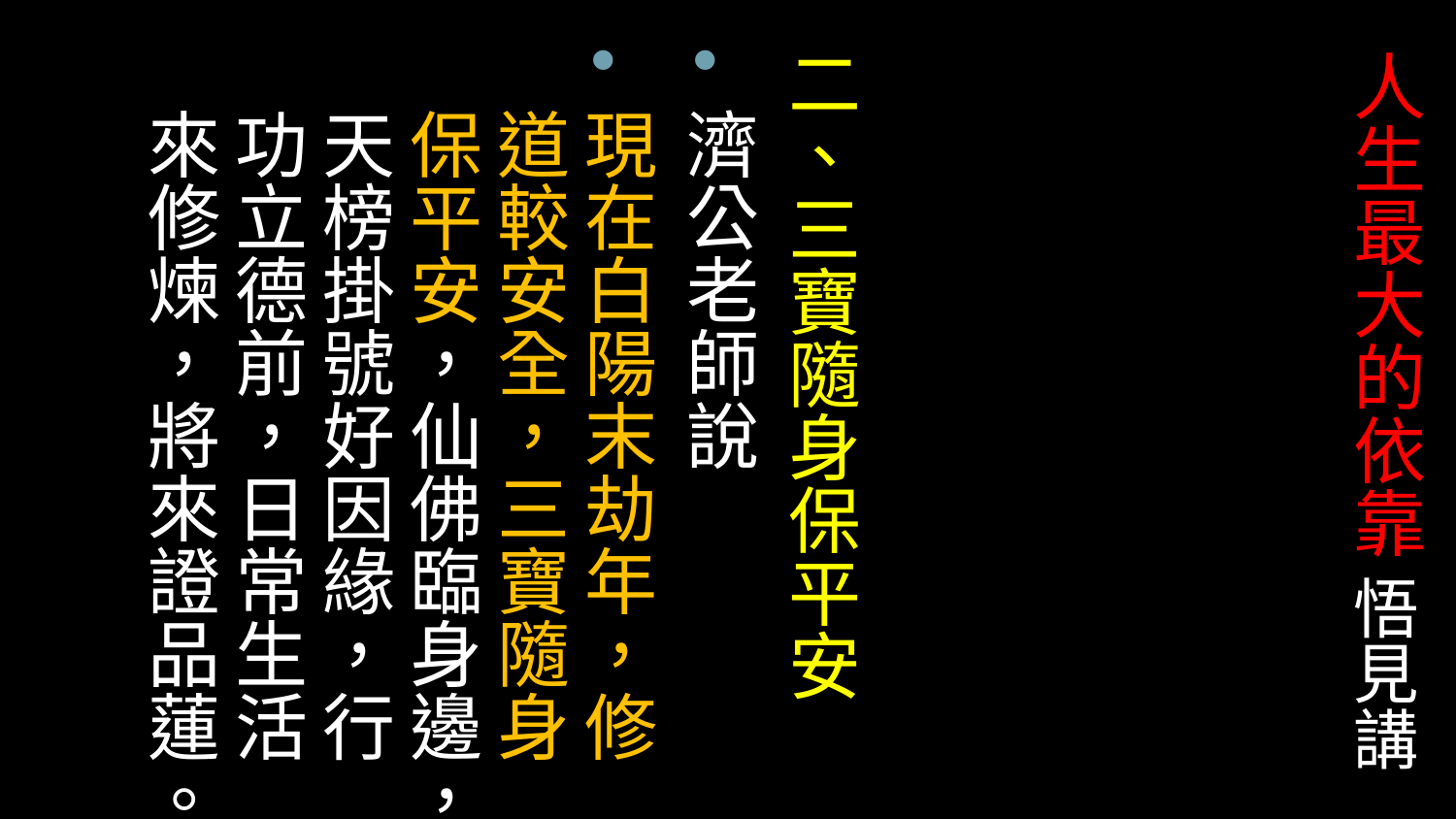

二、三寶隨身保平安
濟公老師說
現在白陽末劫年，修道較安全，三寶隨身保平安，仙佛臨身邊，天榜掛號好因緣，行功立德前，日常生活來修煉，將來證品蓮。

# 人生最大的依靠 悟見講